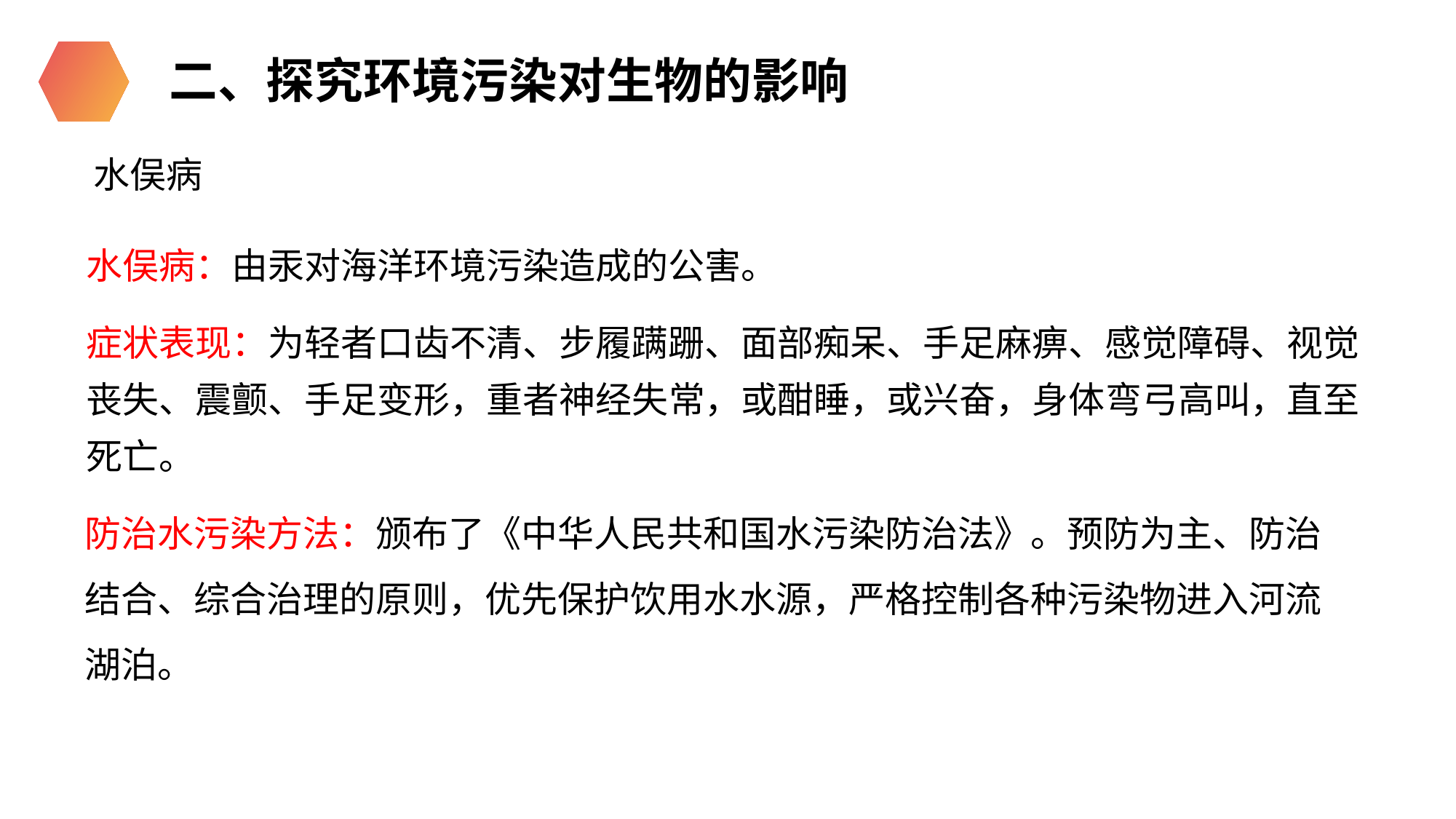

二、探究环境污染对生物的影响
水俣病
水俣病：由汞对海洋环境污染造成的公害。

症状表现：为轻者口齿不清、步履蹒跚、面部痴呆、手足麻痹、感觉障碍、视觉丧失、震颤、手足变形，重者神经失常，或酣睡，或兴奋，身体弯弓高叫，直至死亡。
防治水污染方法：颁布了《中华人民共和国水污染防治法》。预防为主、防治结合、综合治理的原则，优先保护饮用水水源，严格控制各种污染物进入河流湖泊。